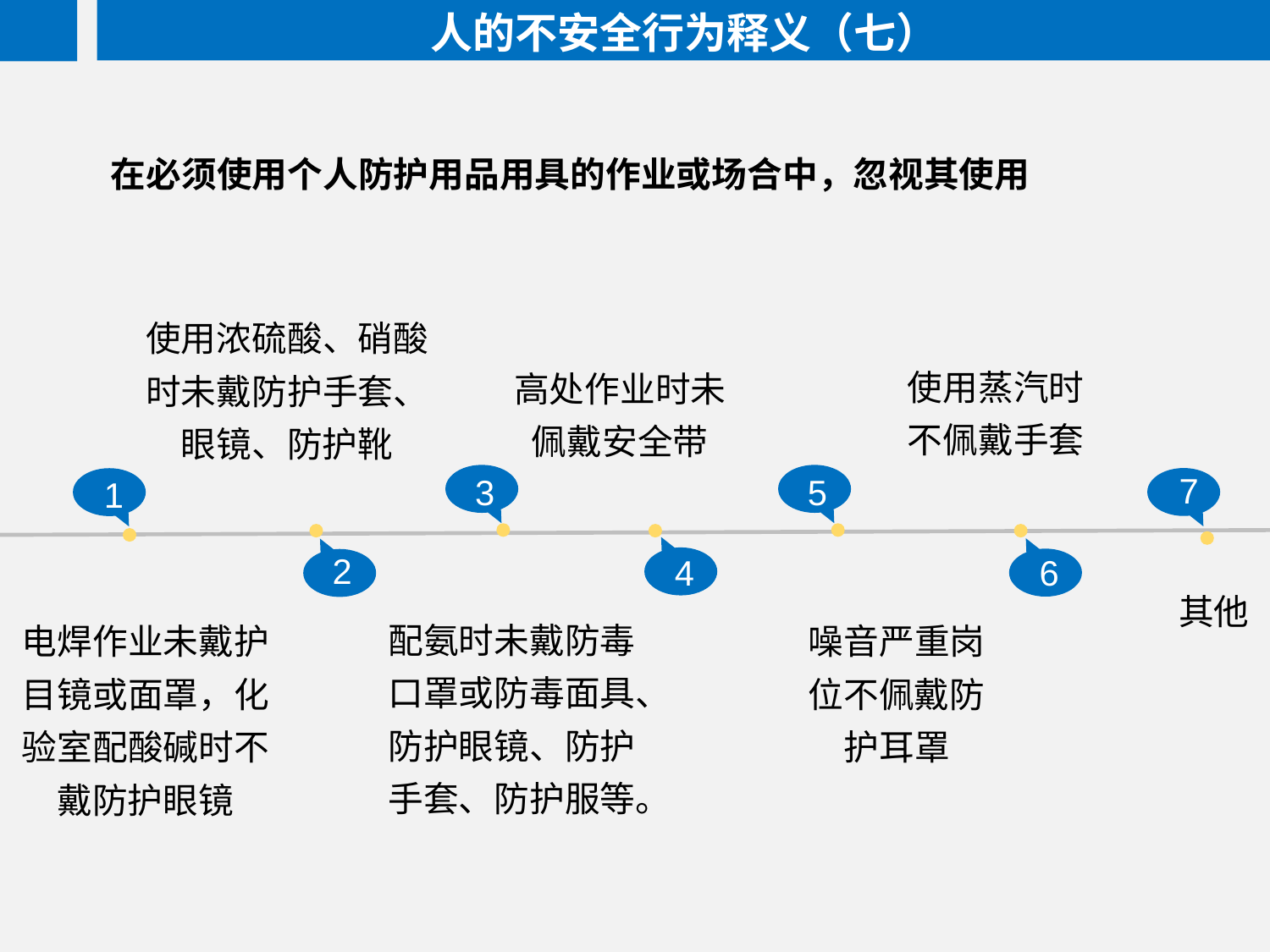

人的不安全行为释义（七）
在必须使用个人防护用品用具的作业或场合中，忽视其使用
使用浓硫酸、硝酸时未戴防护手套、眼镜、防护靴
使用蒸汽时不佩戴手套
高处作业时未佩戴安全带
7
3
5

1

2
6
4

其他
配氨时未戴防毒口罩或防毒面具、防护眼镜、防护手套、防护服等。
电焊作业未戴护目镜或面罩，化验室配酸碱时不戴防护眼镜
噪音严重岗位不佩戴防护耳罩